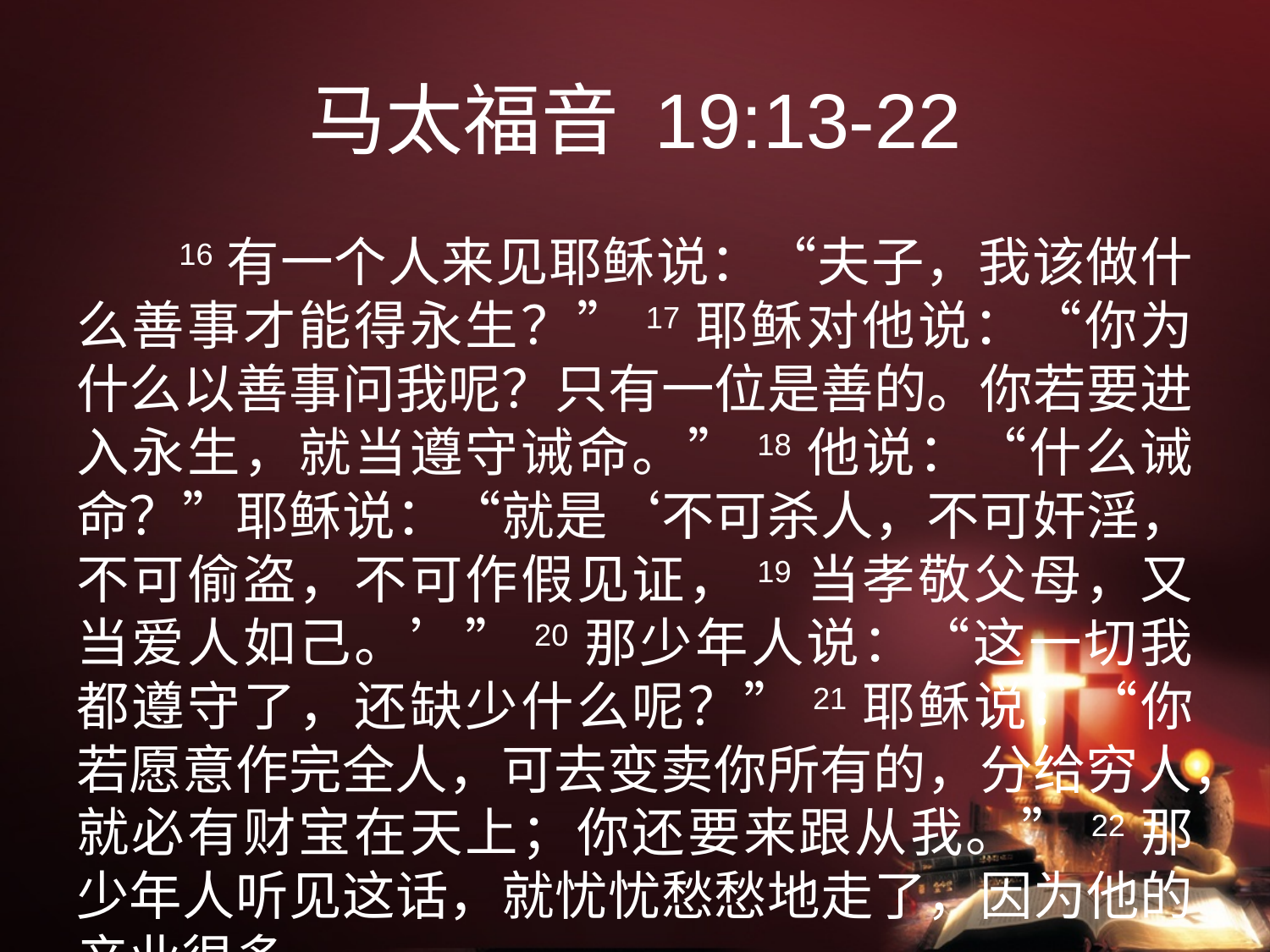

# 马太福音 19:13-22
           16有一个人来见耶稣说：“夫子，我该做什么善事才能得永生？”17耶稣对他说：“你为什么以善事问我呢？只有一位是善的。你若要进入永生，就当遵守诫命。”18他说：“什么诫命？”耶稣说：“就是‘不可杀人，不可奸淫，不可偷盗，不可作假见证，19当孝敬父母，又当爱人如己。’”20那少年人说：“这一切我都遵守了，还缺少什么呢？”21耶稣说：“你若愿意作完全人，可去变卖你所有的，分给穷人，就必有财宝在天上；你还要来跟从我。”22那少年人听见这话，就忧忧愁愁地走了，因为他的产业很多。